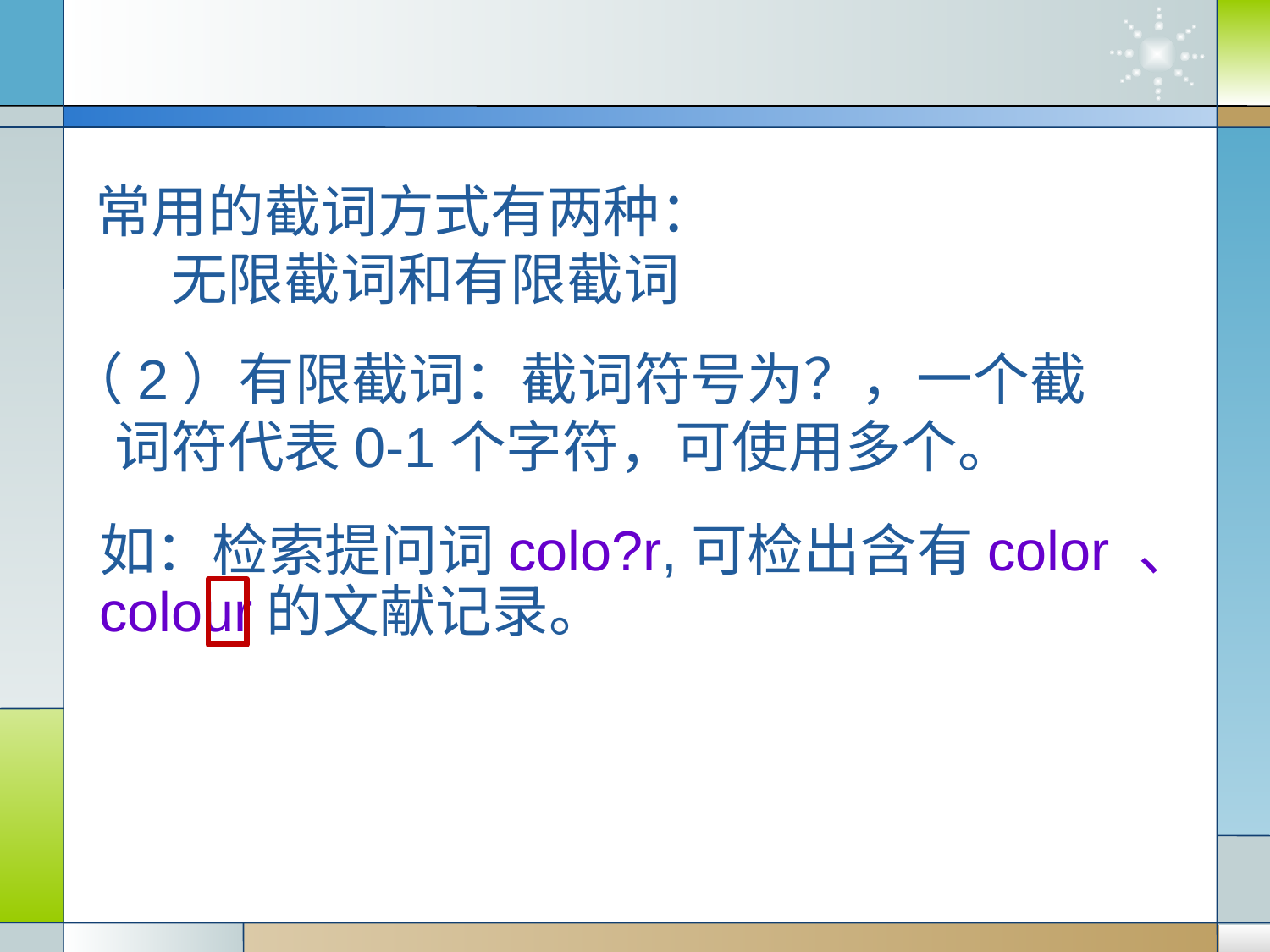

常用的截词方式有两种：
      无限截词和有限截词
（2）有限截词：截词符号为？，一个截词符代表0-1个字符，可使用多个。
如：检索提问词colo?r,可检出含有color 、 colour的文献记录。